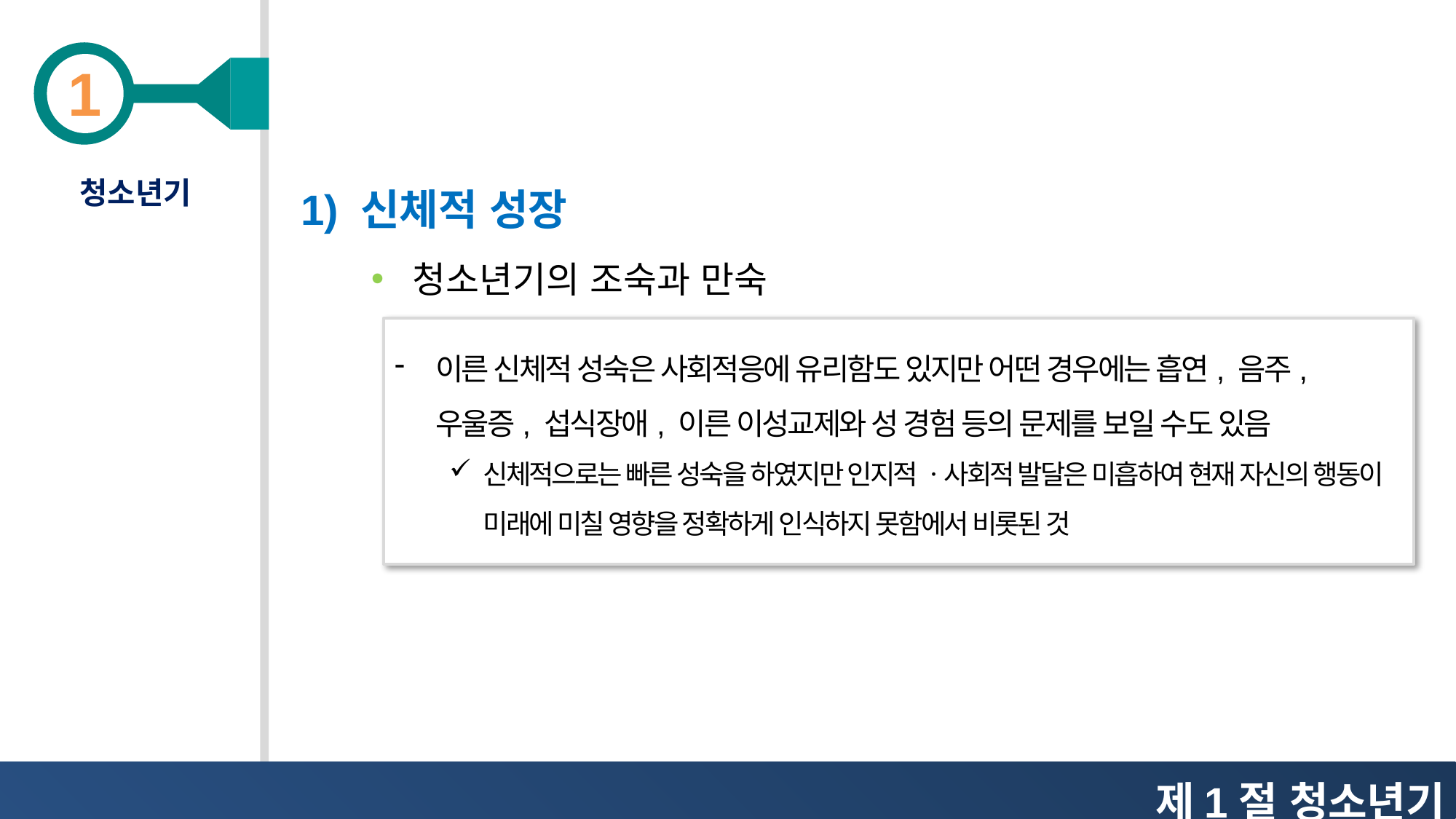

청소년기
1) 신체적 성장
청소년기의 조숙과 만숙

이른 신체적 성숙은 사회적응에 유리함도 있지만 어떤 경우에는 흡연, 음주,
     우울증, 섭식장애, 이른 이성교제와 성 경험 등의 문제를 보일 수도 있음
신체적으로는 빠른 성숙을 하였지만 인지적 ㆍ사회적 발달은 미흡하여 현재 자신의 행동이 미래에 미칠 영향을 정확하게 인식하지 못함에서 비롯된 것
제1절 청소년기